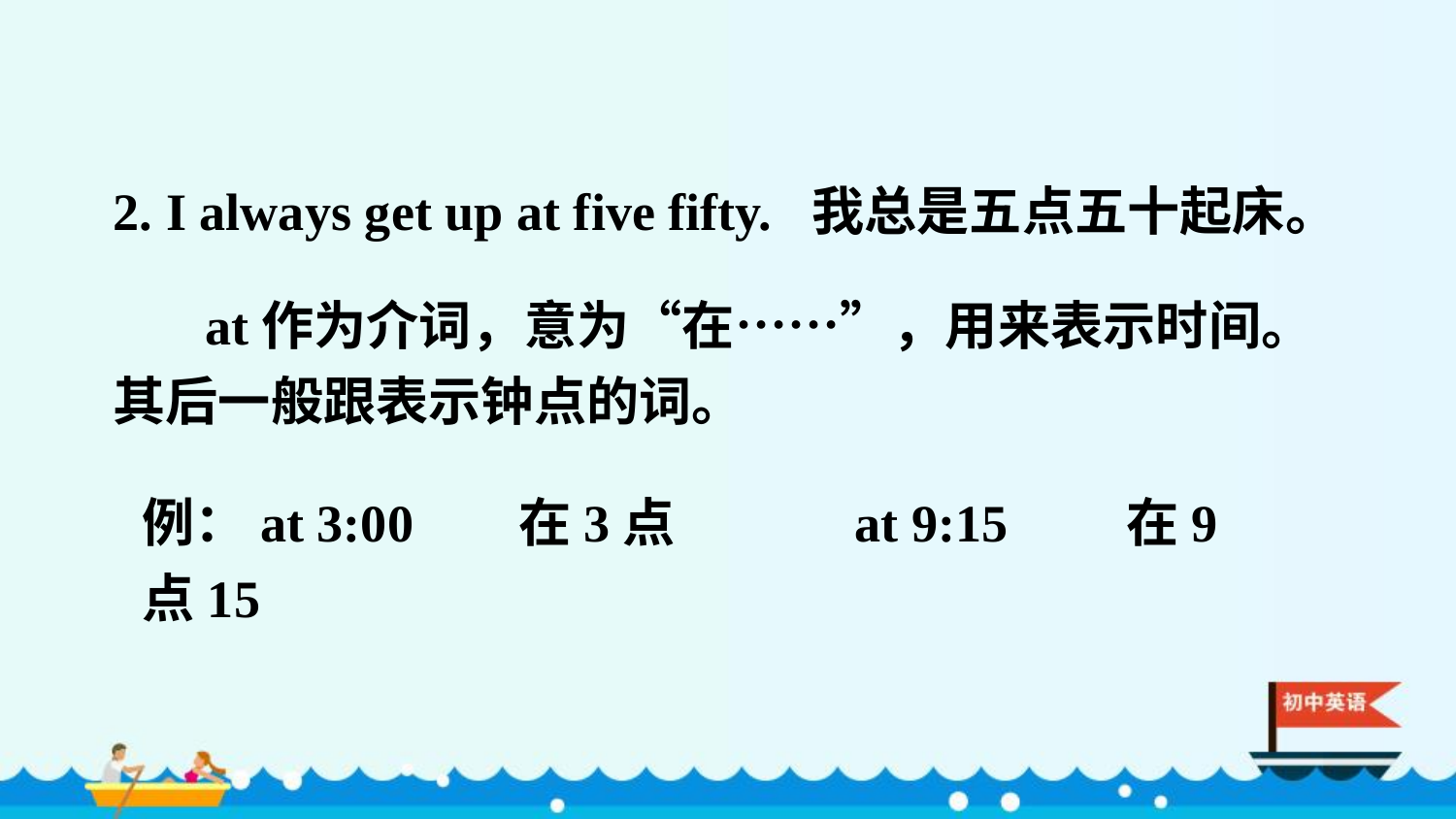

2. I always get up at five fifty.  我总是五点五十起床。
       at作为介词，意为“在……”，用来表示时间。其后一般跟表示钟点的词。
例：at 3:00       在3点              at 9:15        在9点15